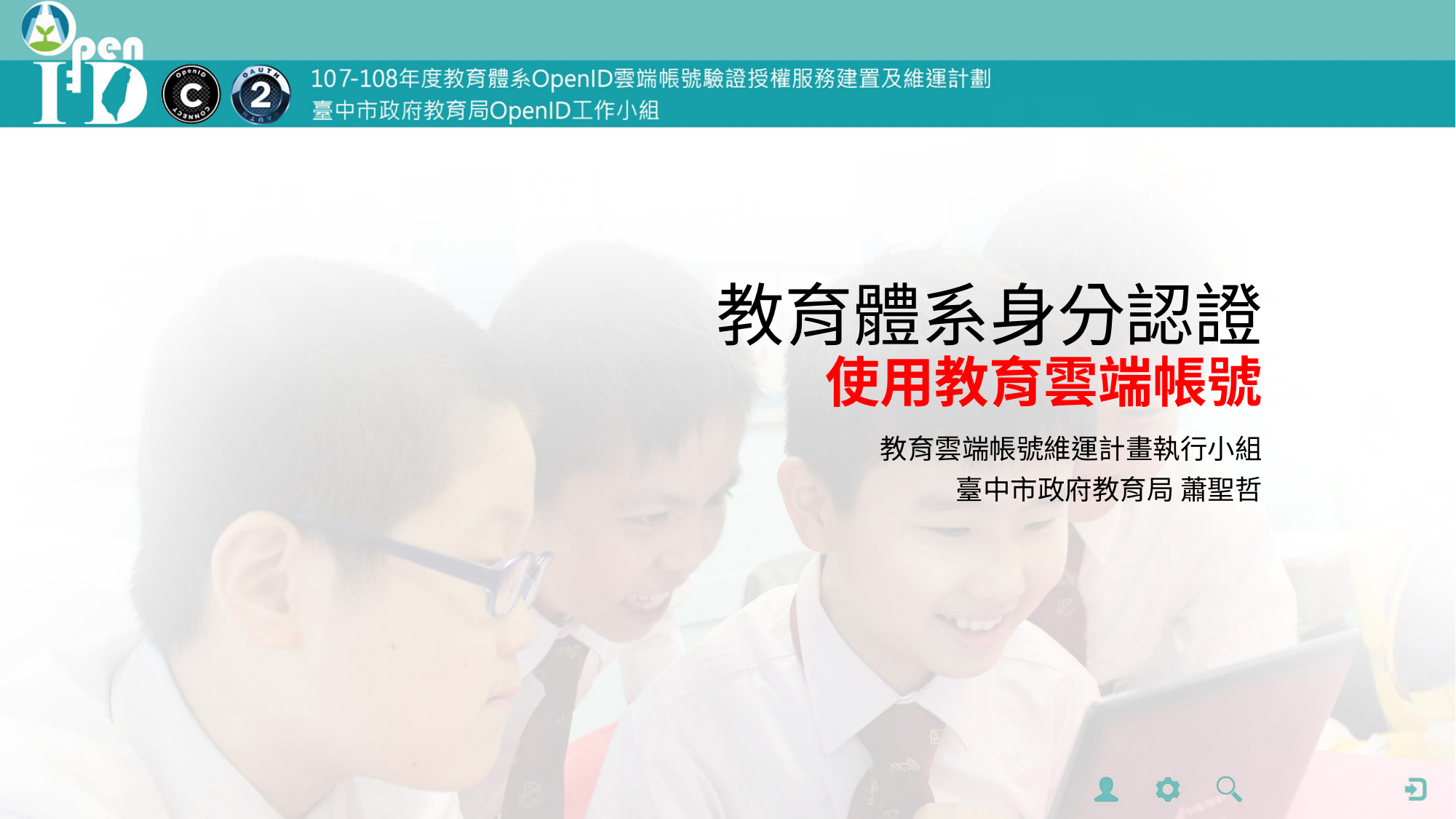

# 教育體系身分認證 使用教育雲端帳號
教育雲端帳號維運計畫執行小組
臺中市政府教育局 蕭聖哲